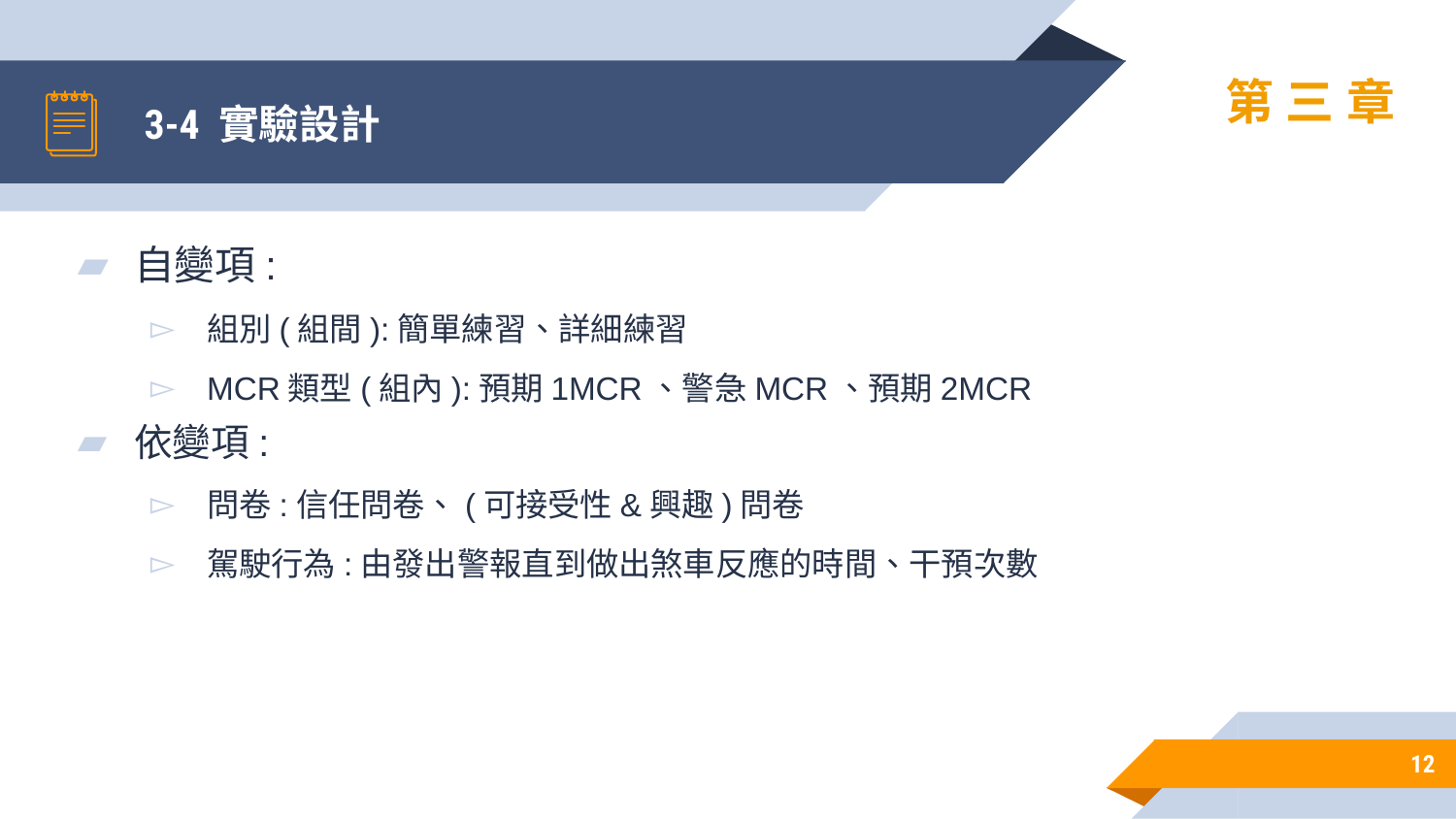

# 3-4 實驗設計
第三章

自變項:
組別(組間):簡單練習、詳細練習
MCR類型(組內):預期1MCR、警急MCR、預期2MCR
依變項:
問卷:信任問卷、(可接受性&興趣)問卷
駕駛行為:由發出警報直到做出煞車反應的時間、干預次數
12